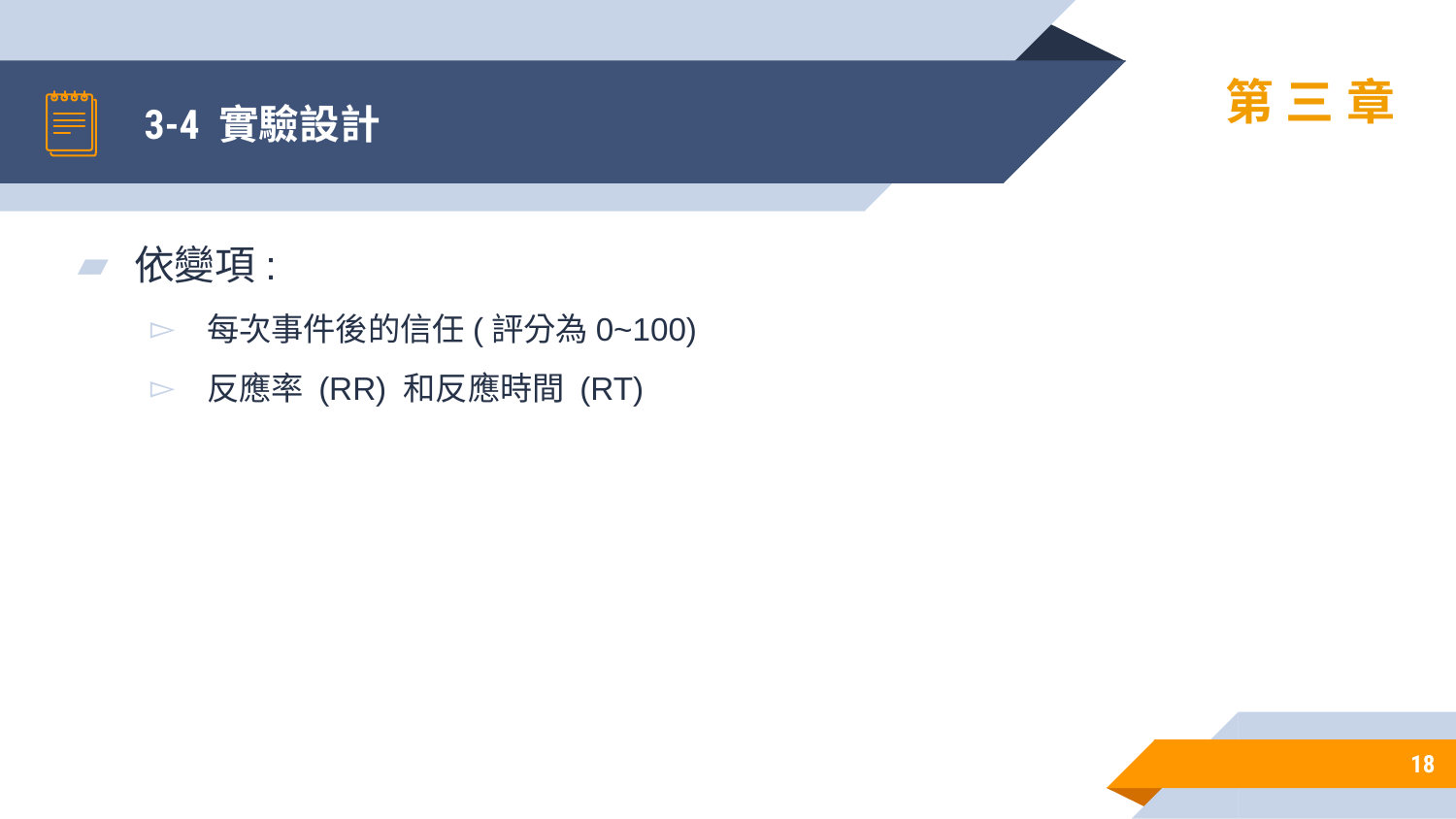

# 3-4 實驗設計
第三章

依變項:
每次事件後的信任(評分為0~100)
反應率 (RR) 和反應時間 (RT)
18